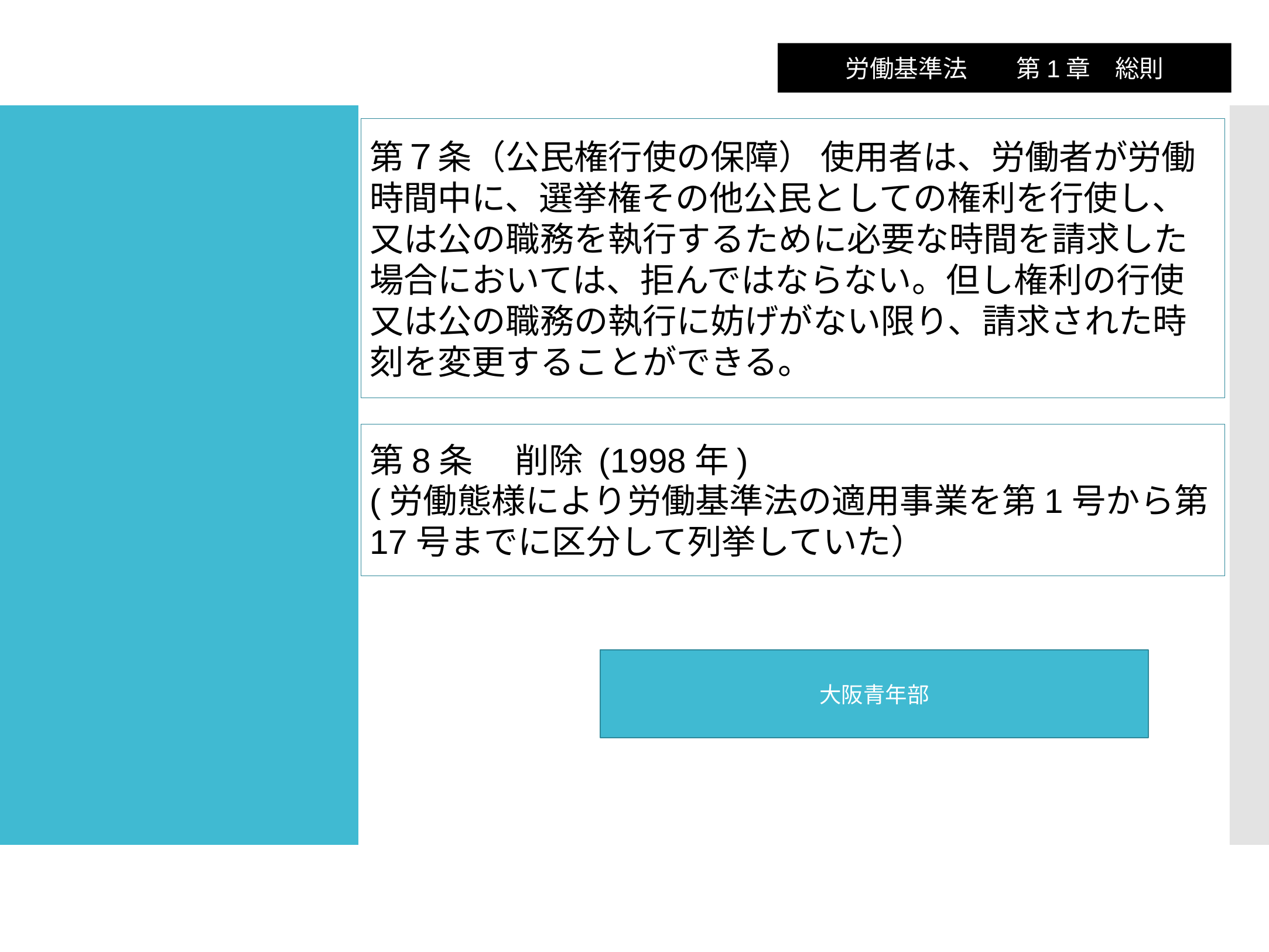

労働基準法　　第1章　総則
第７条（公民権行使の保障） 使用者は、労働者が労働時間中に、選挙権その他公民としての権利を行使し、又は公の職務を執行するために必要な時間を請求した場合においては、拒んではならない。但し権利の行使又は公の職務の執行に妨げがない限り、請求された時刻を変更することができる。
#
第8条 　削除 (1998年)
(労働態様により労働基準法の適用事業を第1号から第17号までに区分して列挙していた）
大阪青年部